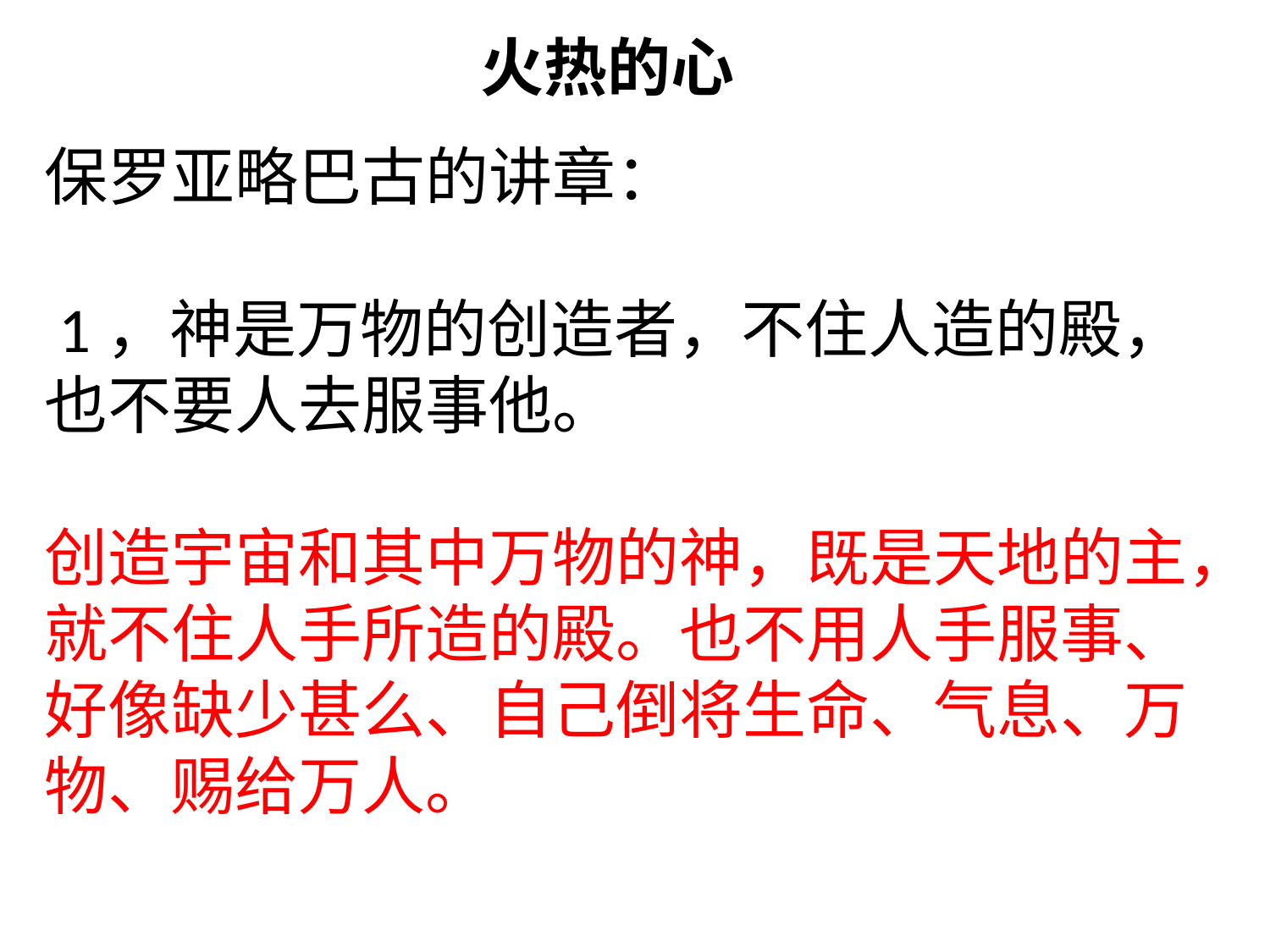

火热的心
保罗亚略巴古的讲章：

 1，神是万物的创造者，不住人造的殿，也不要人去服事他。
创造宇宙和其中万物的神，既是天地的主，就不住人手所造的殿。也不用人手服事、好像缺少甚么、自己倒将生命、气息、万物、赐给万人。